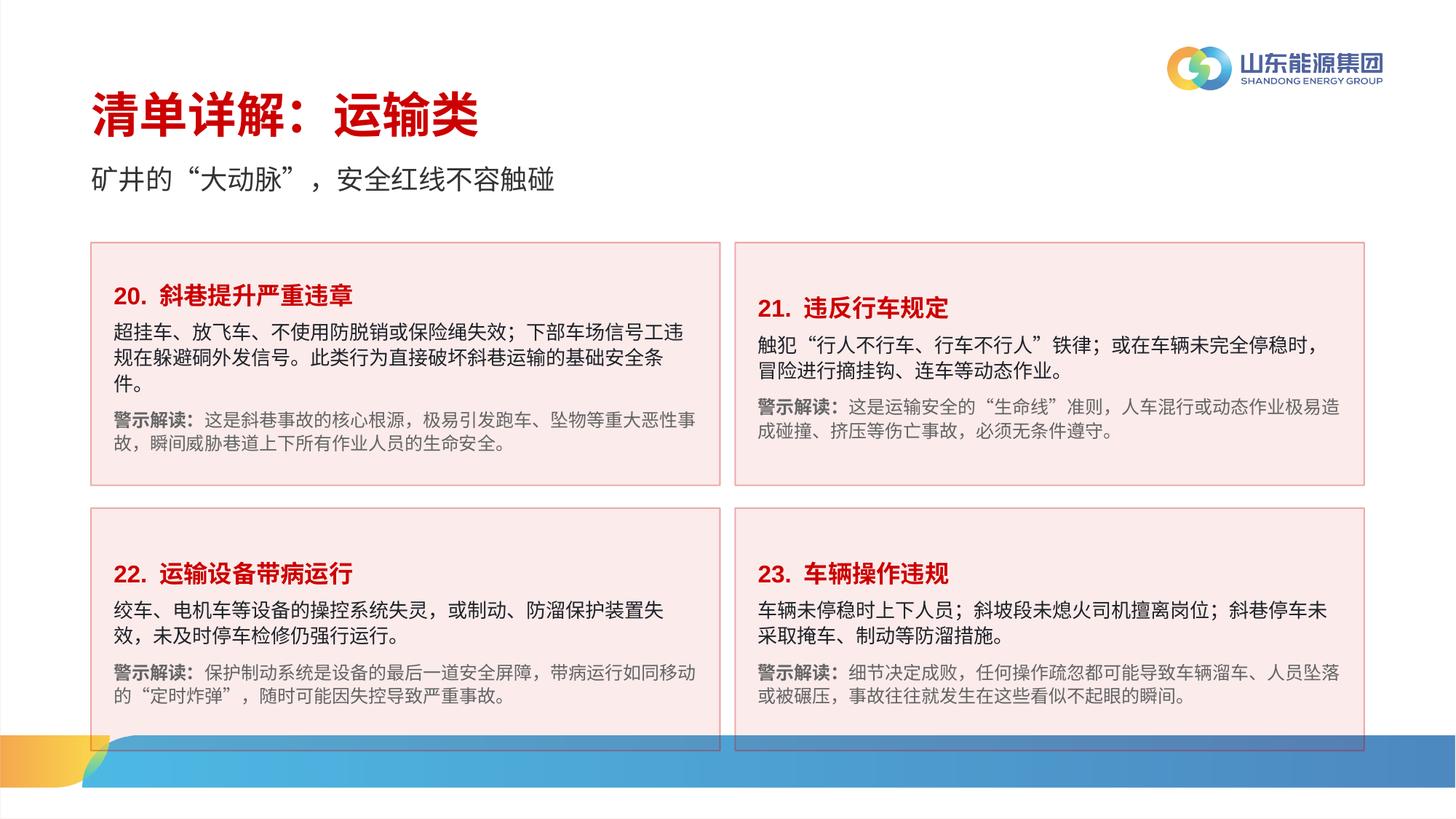

清单详解：运输类
矿井的“大动脉”，安全红线不容触碰

20. 斜巷提升严重违章
超挂车、放飞车、不使用防脱销或保险绳失效；下部车场信号工违规在躲避硐外发信号。此类行为直接破坏斜巷运输的基础安全条件。
警示解读：这是斜巷事故的核心根源，极易引发跑车、坠物等重大恶性事故，瞬间威胁巷道上下所有作业人员的生命安全。
21. 违反行车规定
触犯“行人不行车、行车不行人”铁律；或在车辆未完全停稳时，冒险进行摘挂钩、连车等动态作业。
警示解读：这是运输安全的“生命线”准则，人车混行或动态作业极易造成碰撞、挤压等伤亡事故，必须无条件遵守。

22. 运输设备带病运行
绞车、电机车等设备的操控系统失灵，或制动、防溜保护装置失效，未及时停车检修仍强行运行。
警示解读：保护制动系统是设备的最后一道安全屏障，带病运行如同移动的“定时炸弹”，随时可能因失控导致严重事故。
23. 车辆操作违规
车辆未停稳时上下人员；斜坡段未熄火司机擅离岗位；斜巷停车未采取掩车、制动等防溜措施。
警示解读：细节决定成败，任何操作疏忽都可能导致车辆溜车、人员坠落或被碾压，事故往往就发生在这些看似不起眼的瞬间。